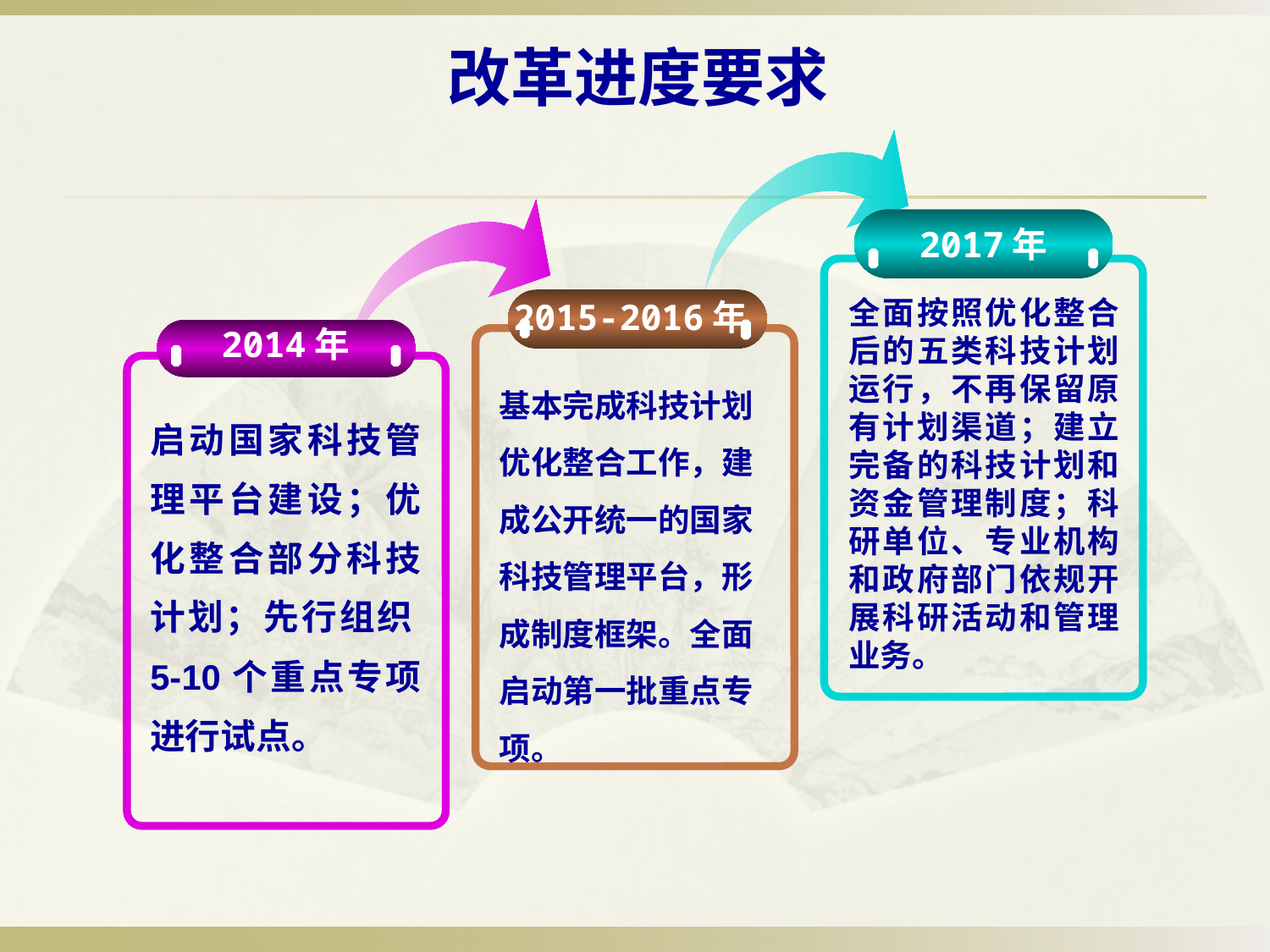

改革进度要求

2017年

全面按照优化整合后的五类科技计划运行，不再保留原有计划渠道；建立完备的科技计划和资金管理制度；科研单位、专业机构和政府部门依规开展科研活动和管理业务。
2015-2016年

2014年

启动国家科技管理平台建设；优化整合部分科技计划；先行组织5-10个重点专项进行试点。

基本完成科技计划优化整合工作，建成公开统一的国家科技管理平台，形成制度框架。全面启动第一批重点专项。